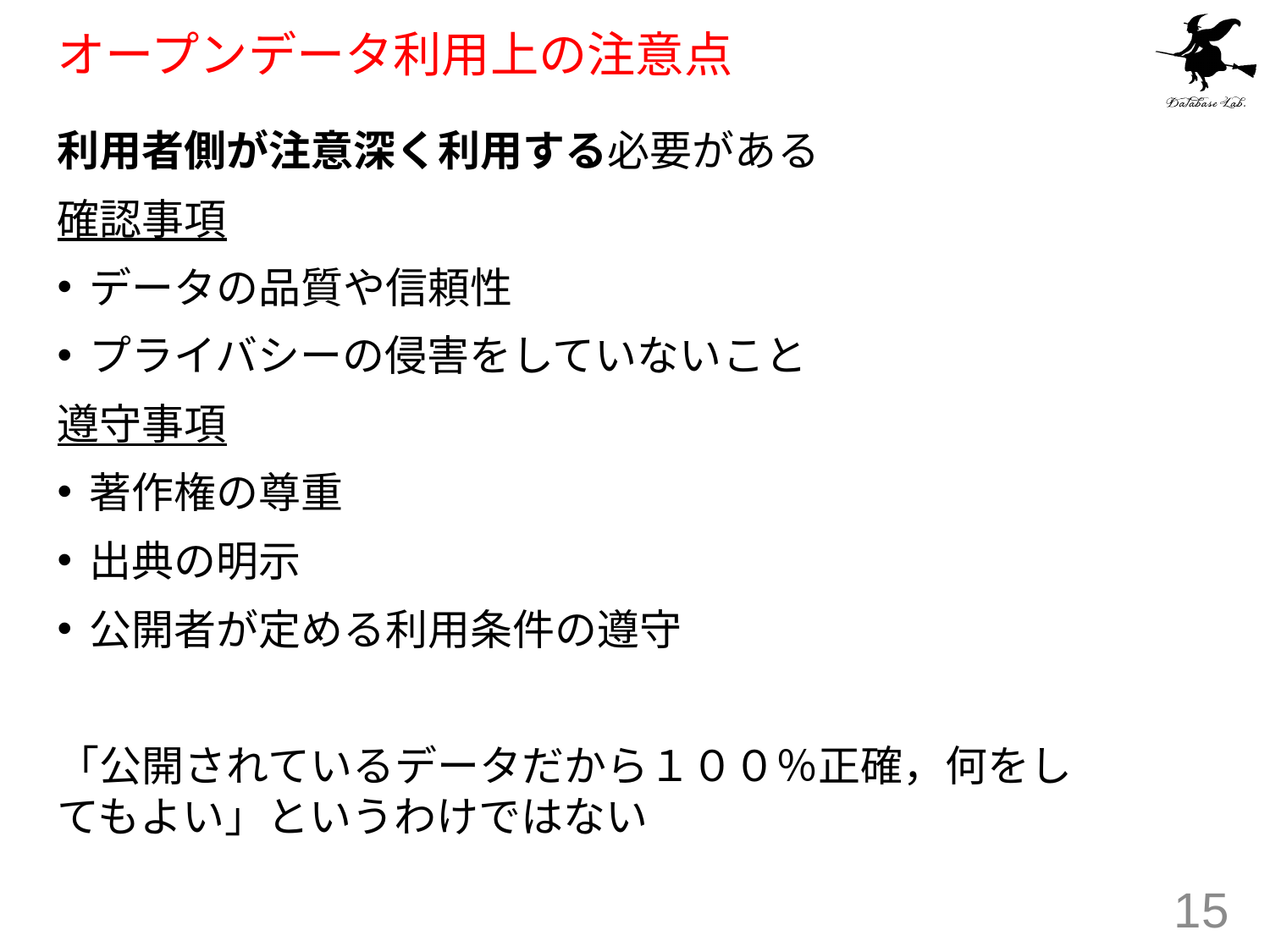

# オープンデータ利用上の注意点
利用者側が注意深く利用する必要がある
確認事項
データの品質や信頼性
プライバシーの侵害をしていないこと
遵守事項
著作権の尊重
出典の明示
公開者が定める利用条件の遵守

「公開されているデータだから１００％正確，何をしてもよい」というわけではない
15